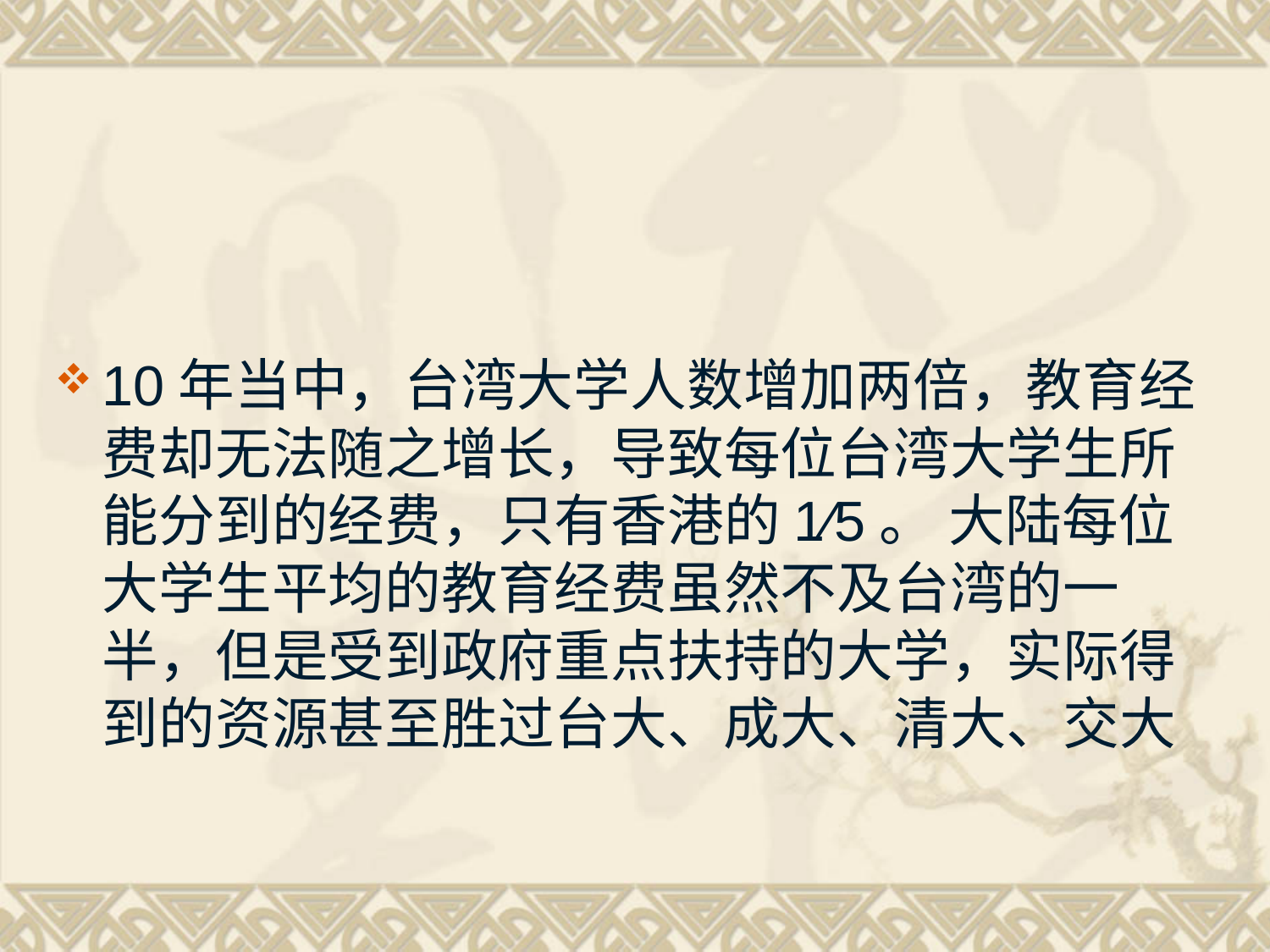

10年当中，台湾大学人数增加两倍，教育经费却无法随之增长，导致每位台湾大学生所能分到的经费，只有香港的1∕5。 大陆每位大学生平均的教育经费虽然不及台湾的一半，但是受到政府重点扶持的大学，实际得到的资源甚至胜过台大、成大、清大、交大